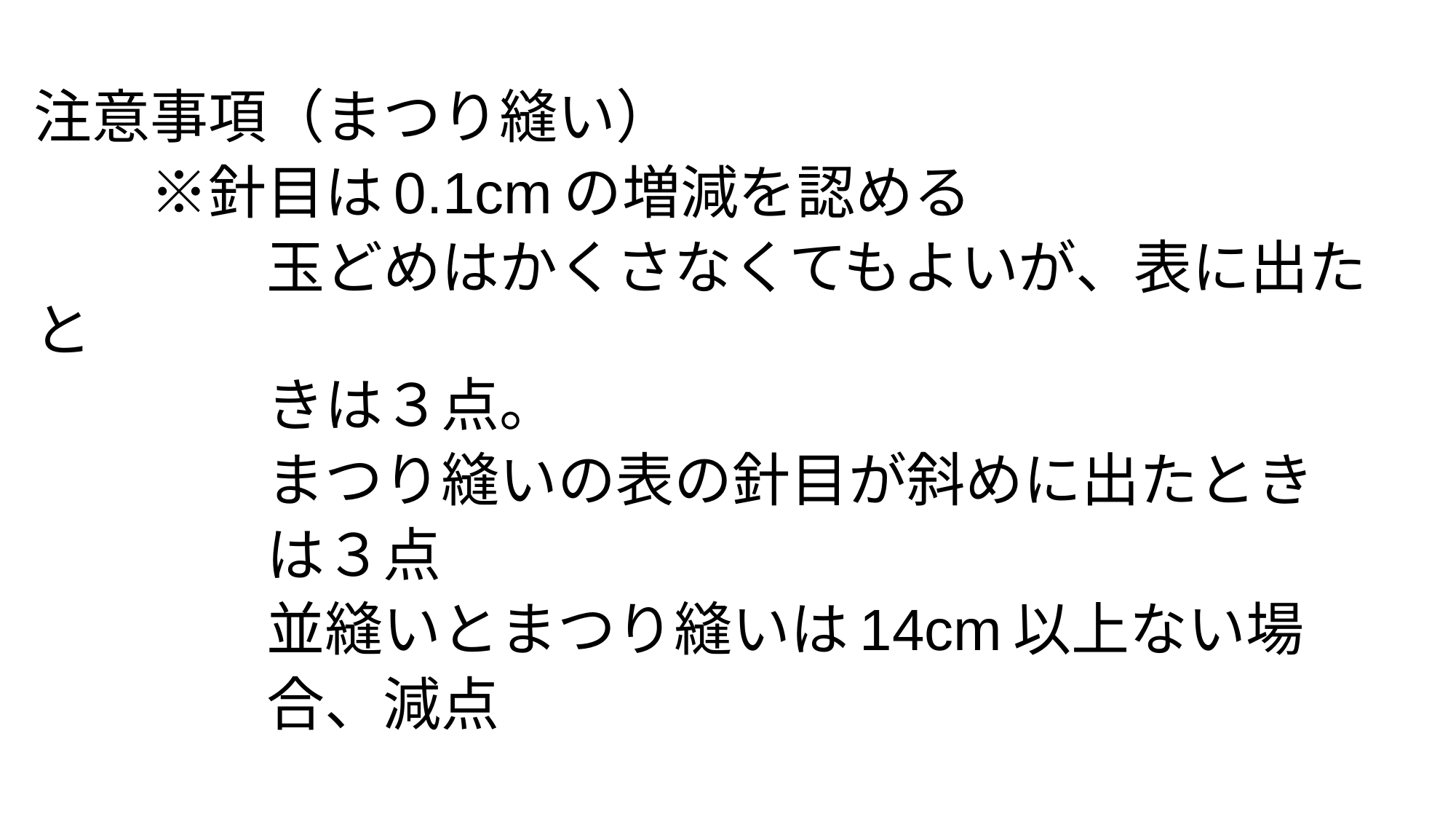

注意事項（まつり縫い）
　　※針目は0.1cmの増減を認める
　　　　玉どめはかくさなくてもよいが、表に出たと
　　　　きは３点。
　　　　まつり縫いの表の針目が斜めに出たとき
　　　　は３点
　　　　並縫いとまつり縫いは14cm以上ない場
　　　　合、減点